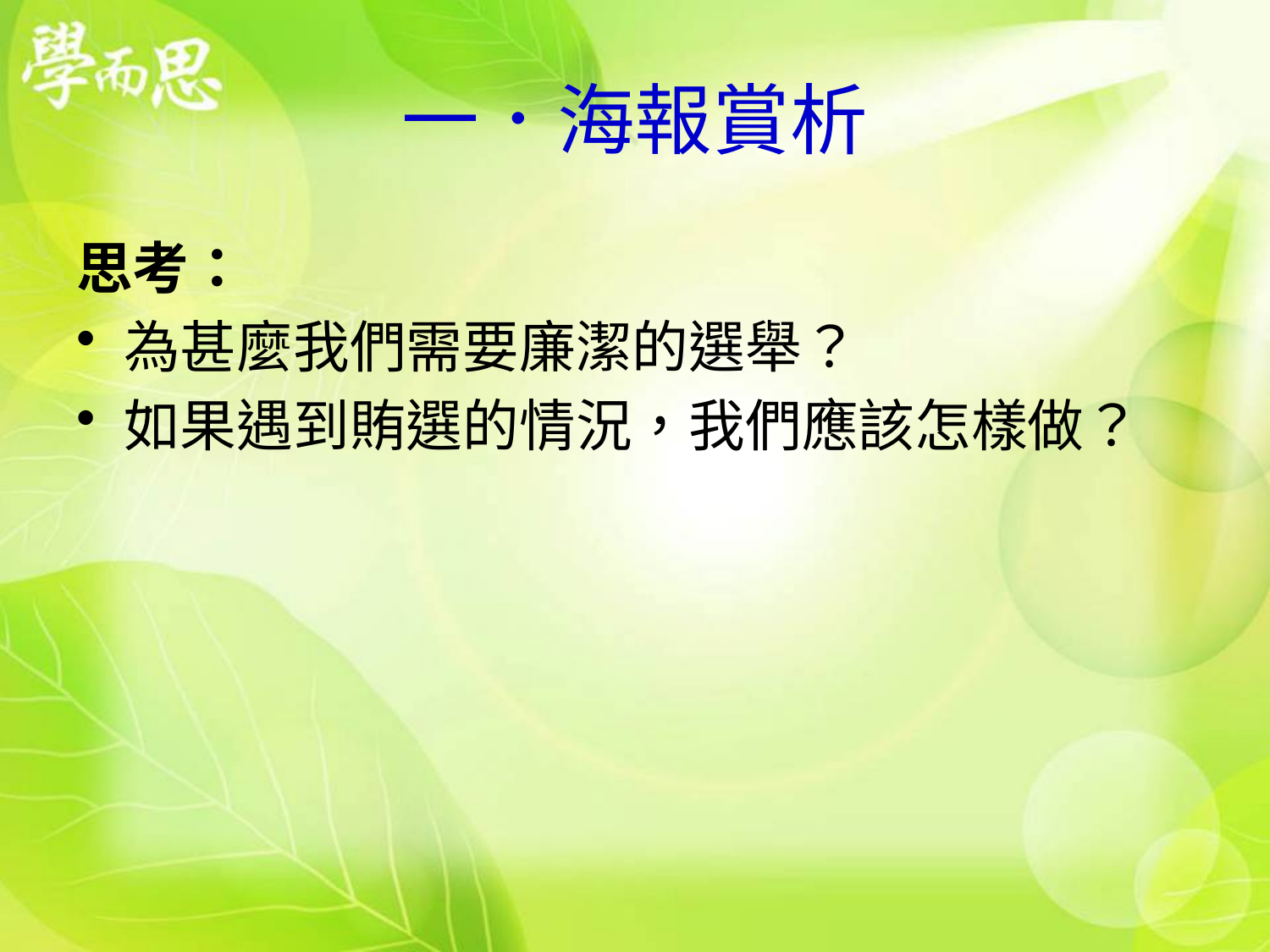

# 一．海報賞析
思考：
為甚麼我們需要廉潔的選舉？
如果遇到賄選的情況，我們應該怎樣做？